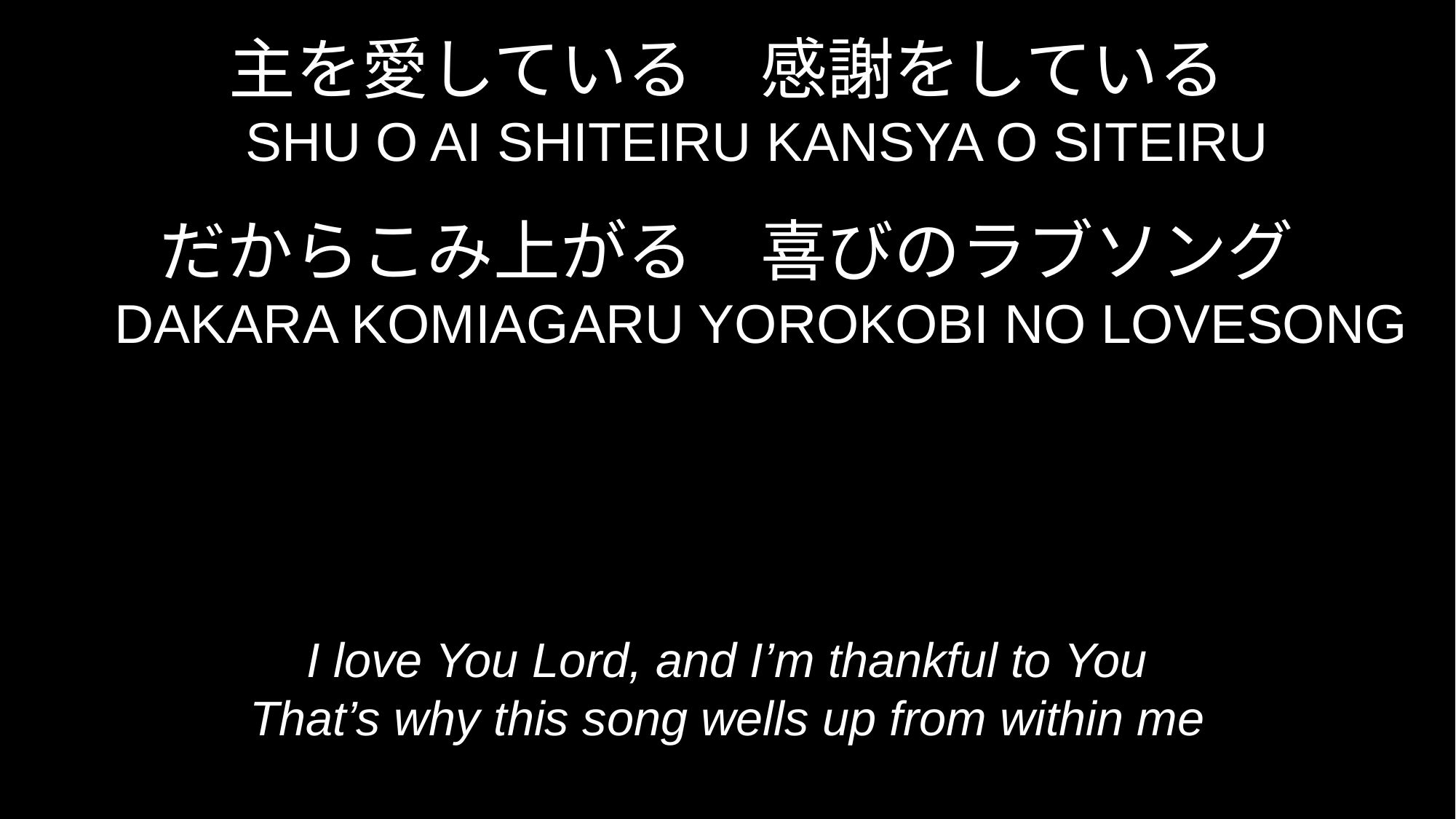

主を愛している　感謝をしている
　SHU O AI SHITEIRU KANSYA O SITEIRU
だからこみ上がる　喜びのラブソング
　DAKARA KOMIAGARU YOROKOBI NO LOVESONG
I love You Lord, and I’m thankful to You
That’s why this song wells up from within me